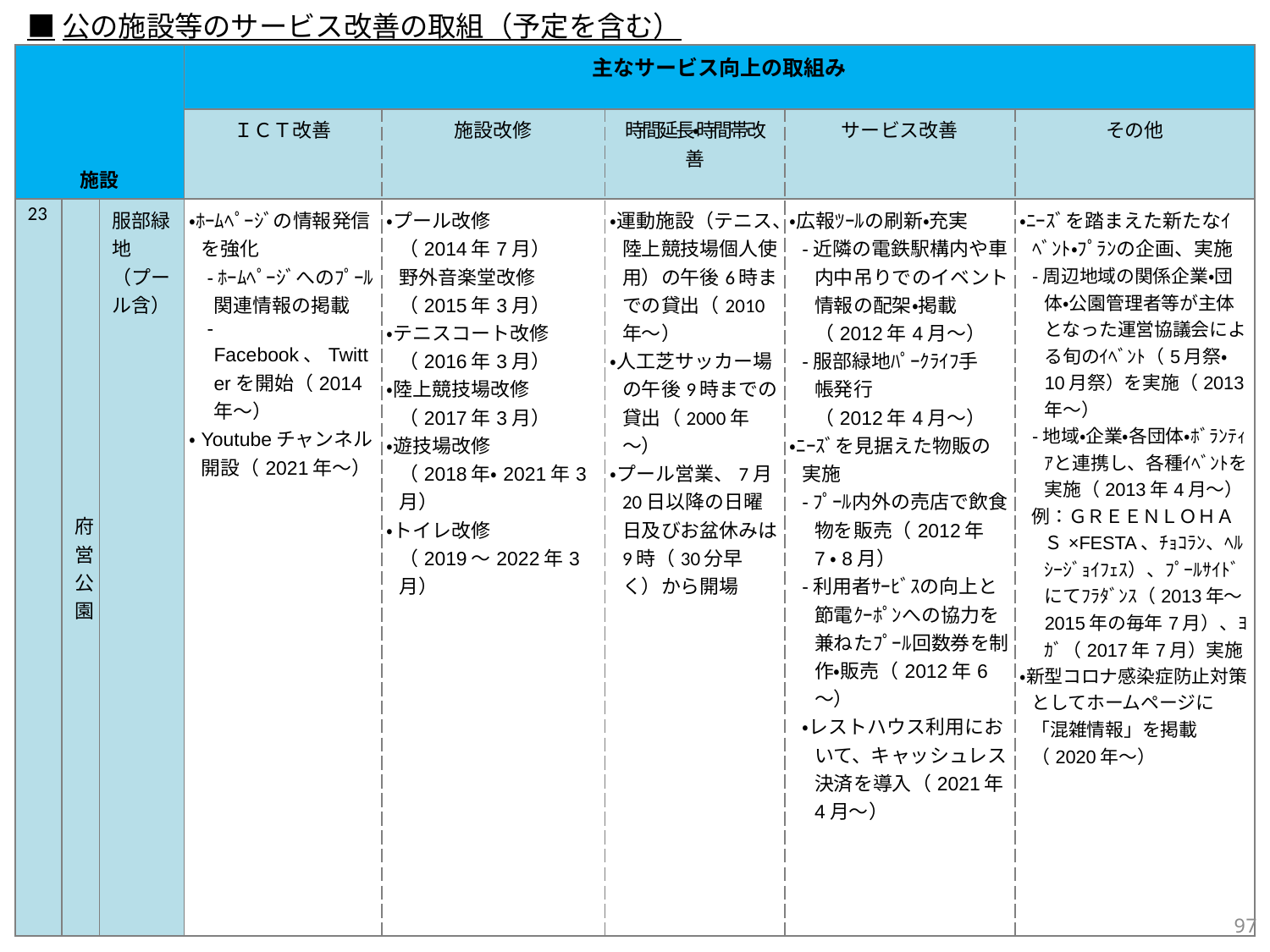

■公の施設等のサービス改善の取組（予定を含む）
| 施設 |  |  | 主なサービス向上の取組み |  |  |  |  |
| --- | --- | --- | --- | --- | --- | --- | --- |
|  |  |  | ＩＣＴ改善 | 施設改修 | 時間延長・時間帯改善 | サービス改善 | その他 |
| 23 | 府営公園 | 服部緑地 （プール含） | ・ﾎｰﾑﾍﾟｰｼﾞの情報発信を強化 -ﾎｰﾑﾍﾟｰｼﾞへのﾌﾟｰﾙ関連情報の掲載 -Facebook、Twitterを開始（2014年～） ・Youtubeチャンネル開設（2021年～） | ・プール改修 （2014年7月） 野外音楽堂改修 （2015年3月） ・テニスコート改修 （2016年3月） ・陸上競技場改修 （2017年3月） ・遊技場改修 （2018年・2021年3月） ・トイレ改修 （2019～2022年3月） | ・運動施設（テニス、陸上競技場個人使用）の午後6時までの貸出（2010年～） ・人工芝サッカー場の午後9時までの貸出（2000年～） ・プール営業、7月20日以降の日曜日及びお盆休みは9時（30分早く）から開場 | ・広報ﾂｰﾙの刷新・充実 -近隣の電鉄駅構内や車内中吊りでのイベント情報の配架・掲載 （2012年4月～） -服部緑地ﾊﾟｰｸﾗｲﾌ手　帳発行 （2012年4月～） ・ﾆｰｽﾞを見据えた物販の実施 -ﾌﾟｰﾙ内外の売店で飲食物を販売（2012年7・8月） -利用者ｻｰﾋﾞｽの向上と節電ｸｰﾎﾟﾝへの協力を兼ねたﾌﾟｰﾙ回数券を制作・販売（2012年6～） ・レストハウス利用において、キャッシュレス決済を導入（2021年4月～） | ・ﾆｰｽﾞを踏まえた新たなｲﾍﾞﾝﾄ・ﾌﾟﾗﾝの企画、実施 -周辺地域の関係企業・団体・公園管理者等が主体となった運営協議会による旬のｲﾍﾞﾝﾄ（5月祭・10月祭）を実施（2013年～） -地域・企業・各団体・ﾎﾞﾗﾝﾃｨｱと連携し、各種ｲﾍﾞﾝﾄを実施（2013年4月～） 例：ＧＲＥＥＮＬＯＨＡＳ×FESTA、ﾁｮｺﾗﾝ、ﾍﾙｼｰｼﾞｮｲﾌｪｽ）、ﾌﾟｰﾙｻｲﾄﾞにてﾌﾗﾀﾞﾝｽ（2013年～2015年の毎年7月）、ﾖｶﾞ（2017年7月）実施 ・新型コロナ感染症防止対策としてホームページに「混雑情報」を掲載（2020年～） |
97